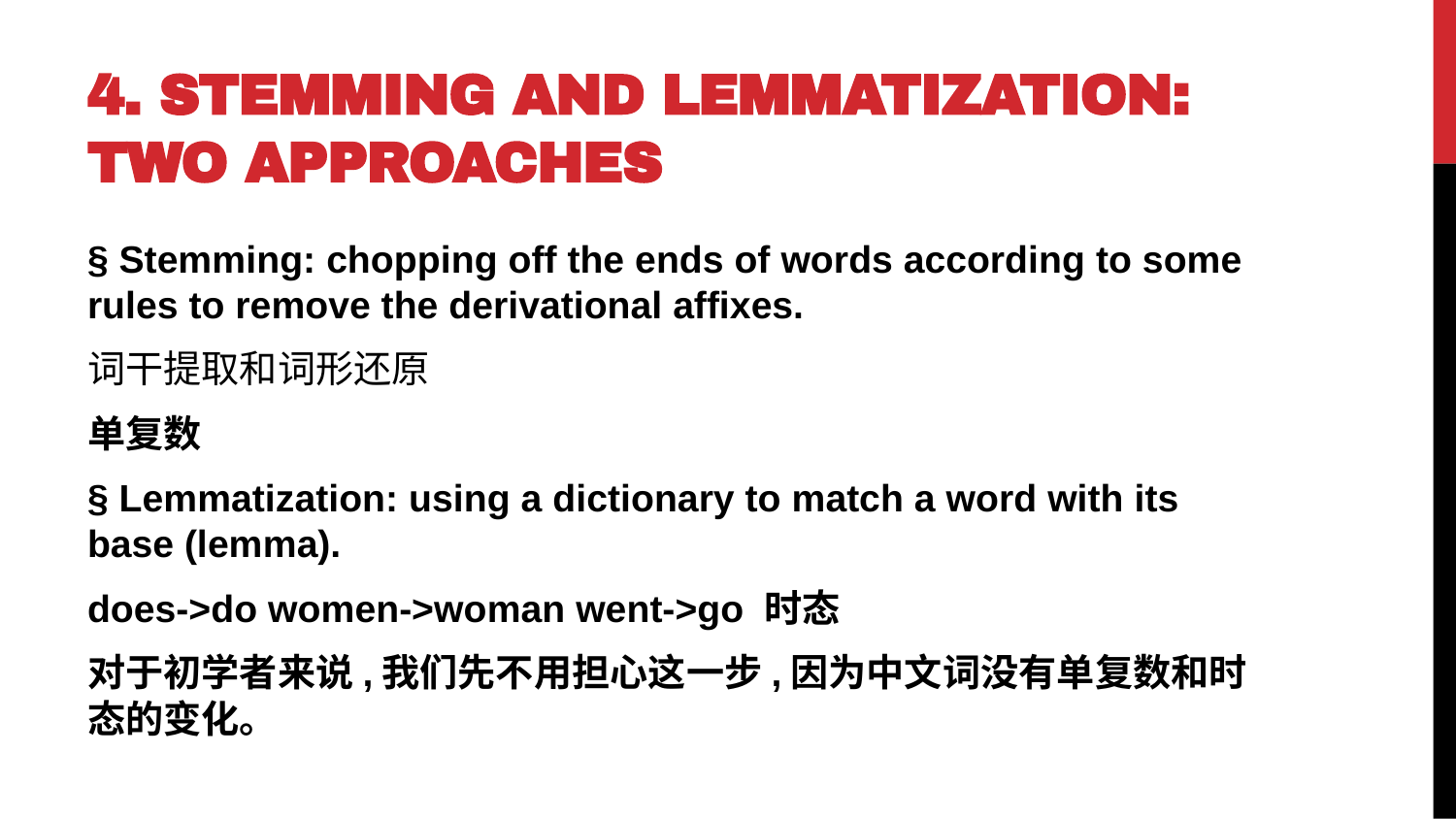

# 4. Stemming and Lemmatization: Two Approaches
§ Stemming: chopping off the ends of words according to some rules to remove the derivational affixes.
词干提取和词形还原
单复数
§ Lemmatization: using a dictionary to match a word with its base (lemma).
does->do women->woman went->go 时态
对于初学者来说,我们先不用担心这一步,因为中文词没有单复数和时态的变化。